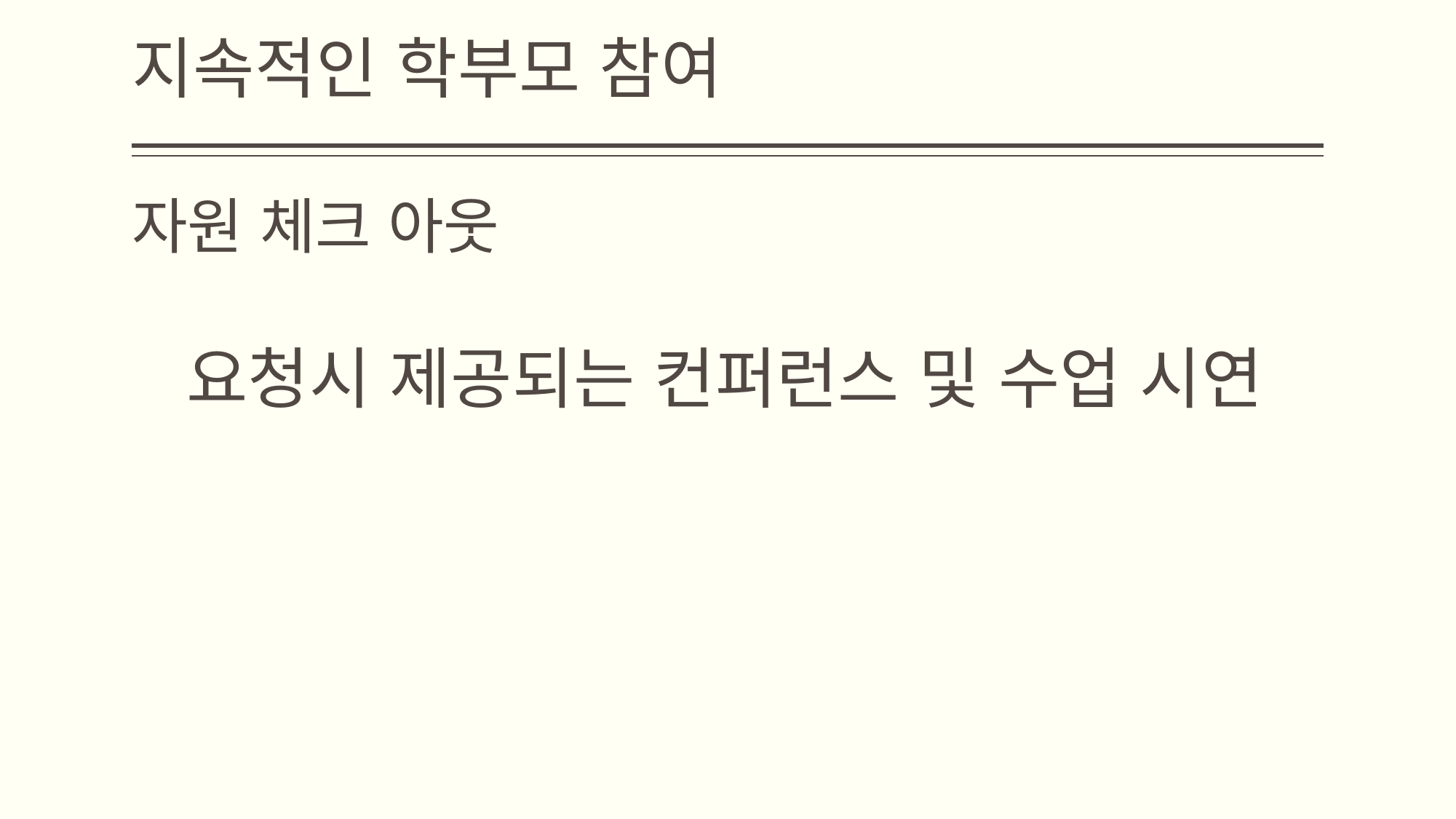

# 지속적인 학부모 참여

자원 체크 아웃

요청시 제공되는 컨퍼런스 및 수업 시연